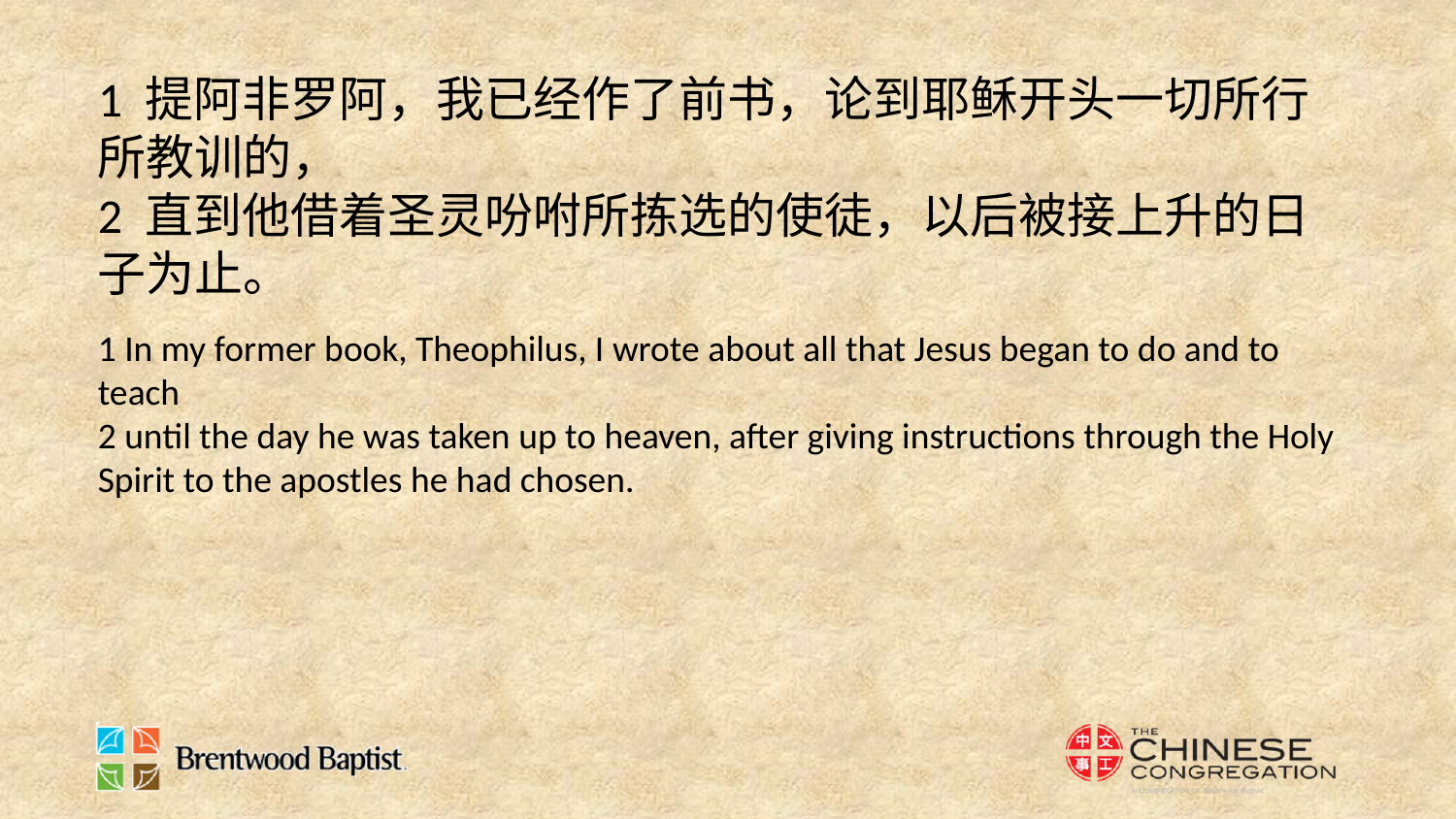

1 提阿非罗阿，我已经作了前书，论到耶稣开头一切所行所教训的，
2 直到他借着圣灵吩咐所拣选的使徒，以后被接上升的日子为止。

1 In my former book, Theophilus, I wrote about all that Jesus began to do and to teach
2 until the day he was taken up to heaven, after giving instructions through the Holy Spirit to the apostles he had chosen.